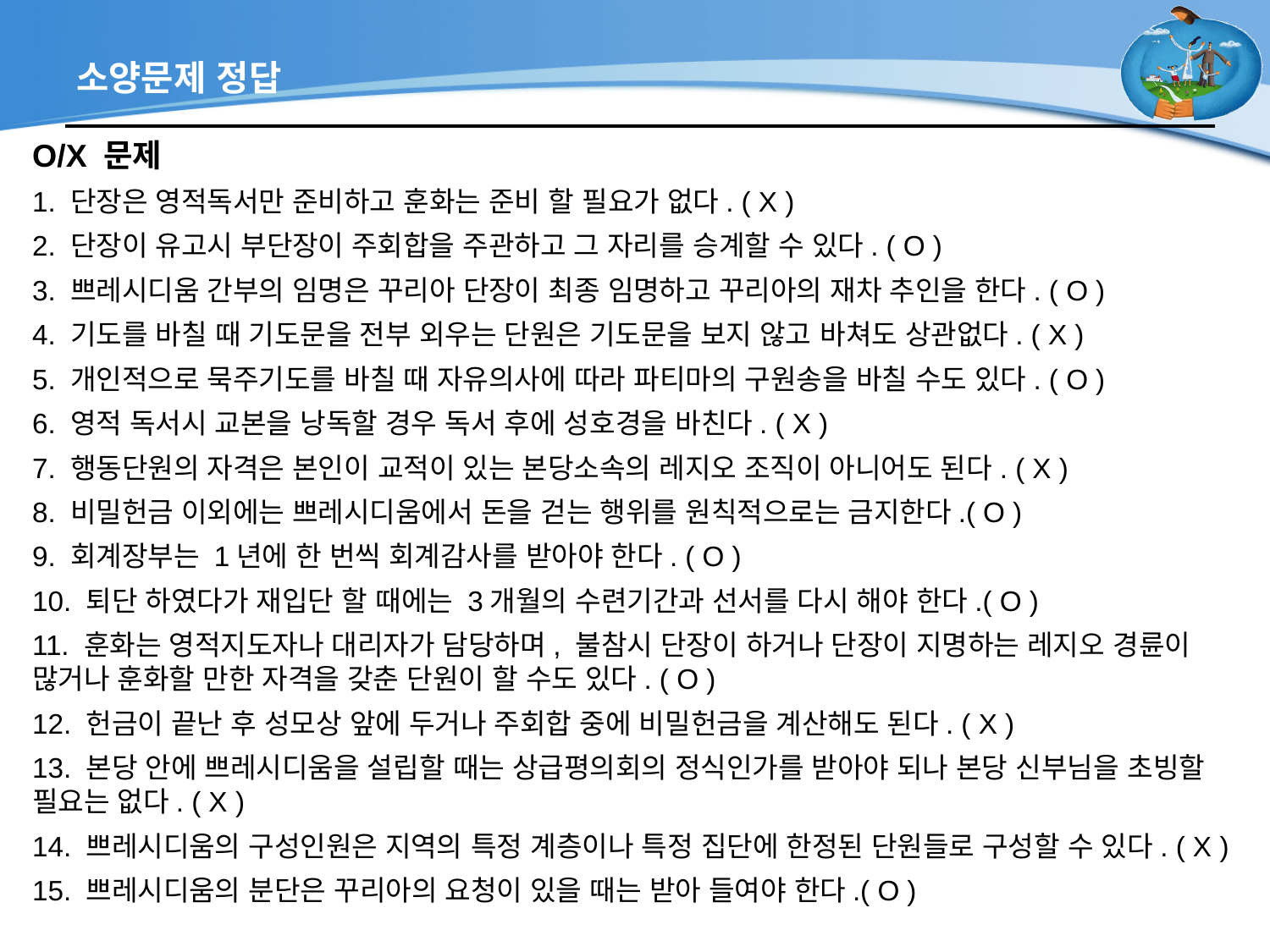

# 소양문제 정답
O/X 문제
1. 단장은 영적독서만 준비하고 훈화는 준비 할 필요가 없다. ( X )
2. 단장이 유고시 부단장이 주회합을 주관하고 그 자리를 승계할 수 있다. ( O )
3. 쁘레시디움 간부의 임명은 꾸리아 단장이 최종 임명하고 꾸리아의 재차 추인을 한다. ( O )
4. 기도를 바칠 때 기도문을 전부 외우는 단원은 기도문을 보지 않고 바쳐도 상관없다. ( X )
5. 개인적으로 묵주기도를 바칠 때 자유의사에 따라 파티마의 구원송을 바칠 수도 있다. ( O )
6. 영적 독서시 교본을 낭독할 경우 독서 후에 성호경을 바친다. ( X )
7. 행동단원의 자격은 본인이 교적이 있는 본당소속의 레지오 조직이 아니어도 된다. ( X )
8. 비밀헌금 이외에는 쁘레시디움에서 돈을 걷는 행위를 원칙적으로는 금지한다.( O )
9. 회계장부는 1년에 한 번씩 회계감사를 받아야 한다. ( O )
10. 퇴단 하였다가 재입단 할 때에는 3개월의 수련기간과 선서를 다시 해야 한다.( O )
11. 훈화는 영적지도자나 대리자가 담당하며, 불참시 단장이 하거나 단장이 지명하는 레지오 경륜이 많거나 훈화할 만한 자격을 갖춘 단원이 할 수도 있다. ( O )
12. 헌금이 끝난 후 성모상 앞에 두거나 주회합 중에 비밀헌금을 계산해도 된다. ( X )
13. 본당 안에 쁘레시디움을 설립할 때는 상급평의회의 정식인가를 받아야 되나 본당 신부님을 초빙할 필요는 없다. ( X )
14. 쁘레시디움의 구성인원은 지역의 특정 계층이나 특정 집단에 한정된 단원들로 구성할 수 있다. ( X )
15. 쁘레시디움의 분단은 꾸리아의 요청이 있을 때는 받아 들여야 한다.( O )